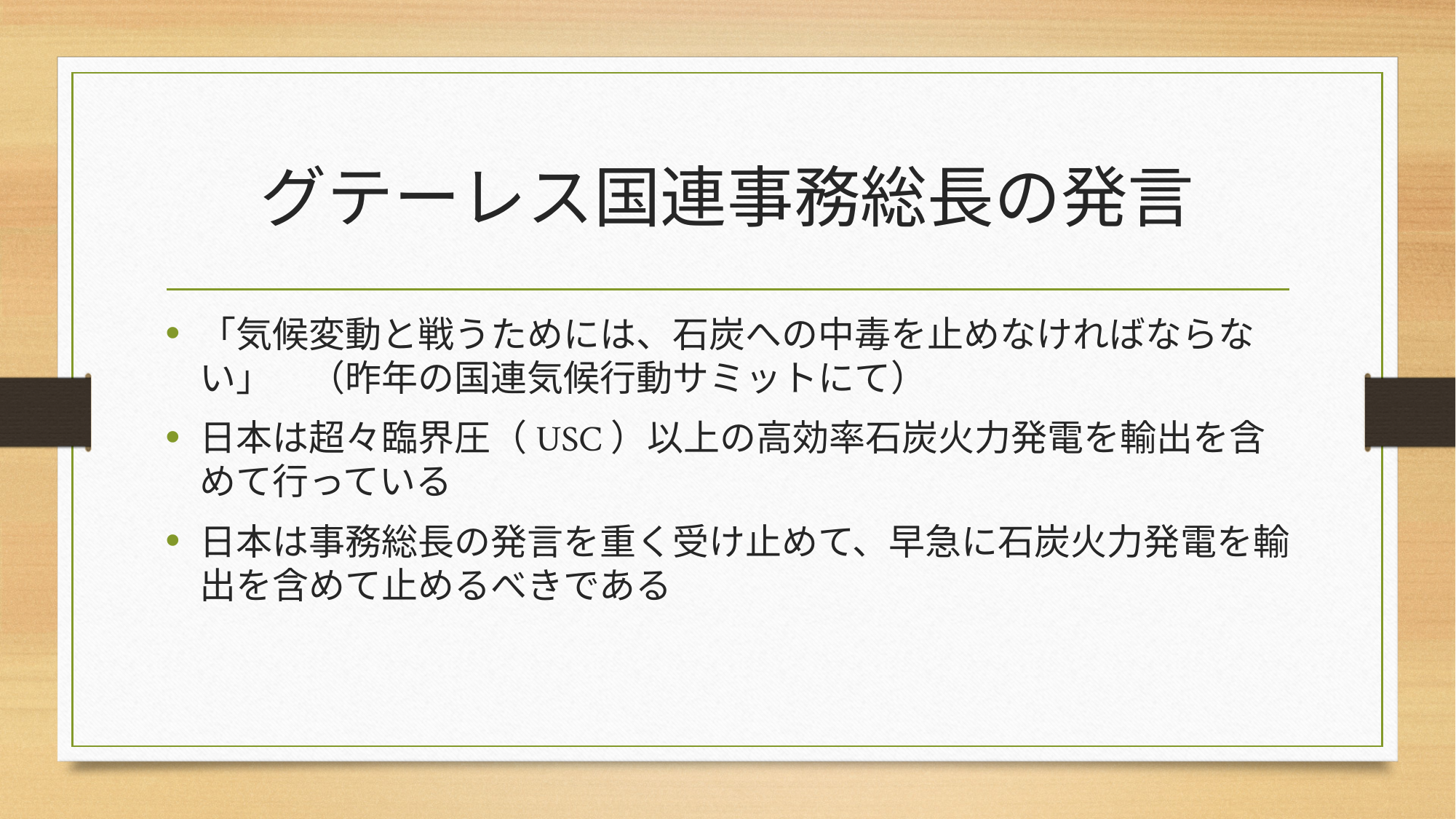

# グテーレス国連事務総長の発言
「気候変動と戦うためには、石炭への中毒を止めなければならない」　（昨年の国連気候行動サミットにて）
日本は超々臨界圧（USC）以上の高効率石炭火力発電を輸出を含めて行っている
日本は事務総長の発言を重く受け止めて、早急に石炭火力発電を輸出を含めて止めるべきである